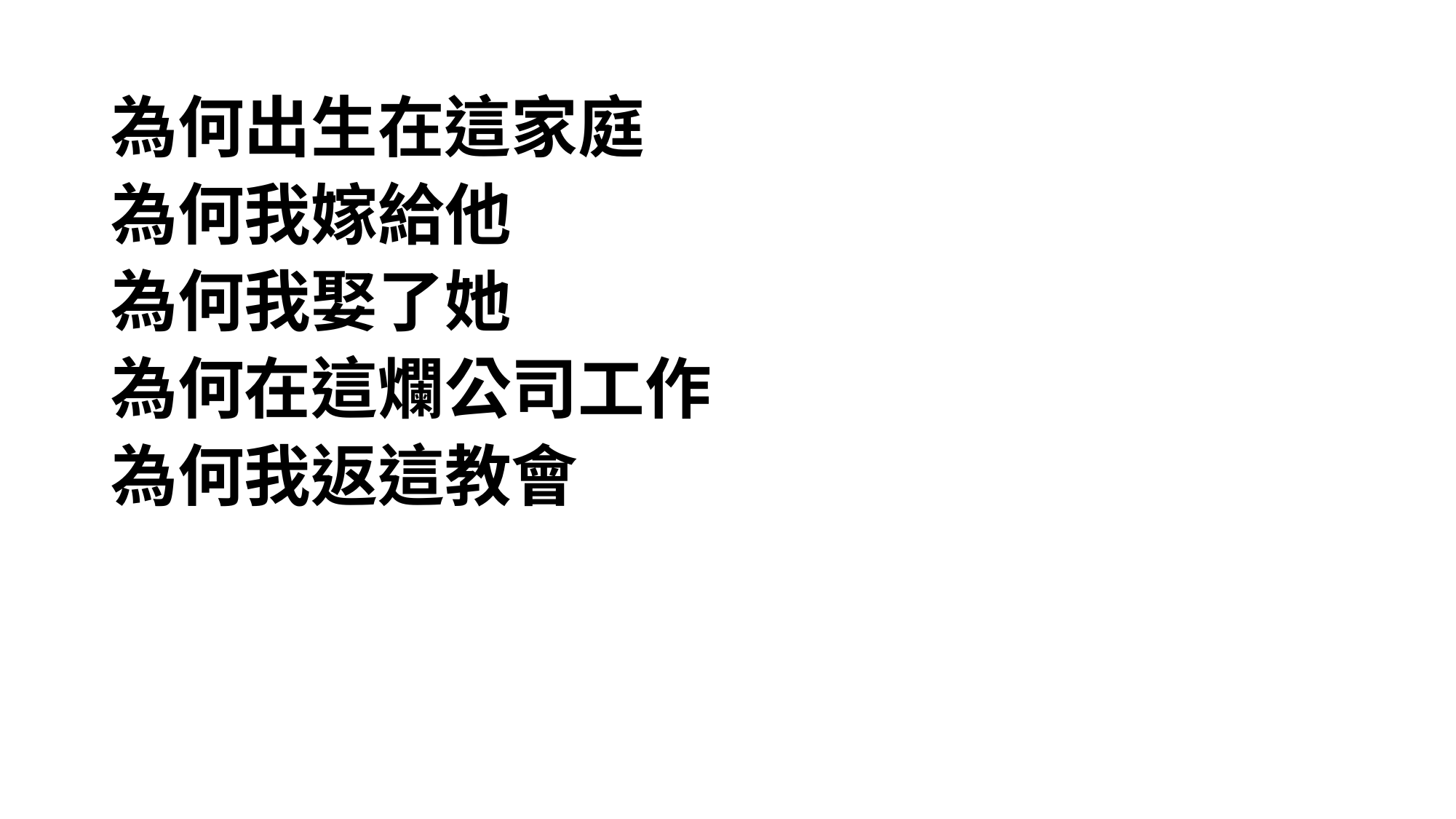

#
為何出生在這家庭
為何我嫁給他
為何我娶了她
為何在這爛公司工作
為何我返這教會